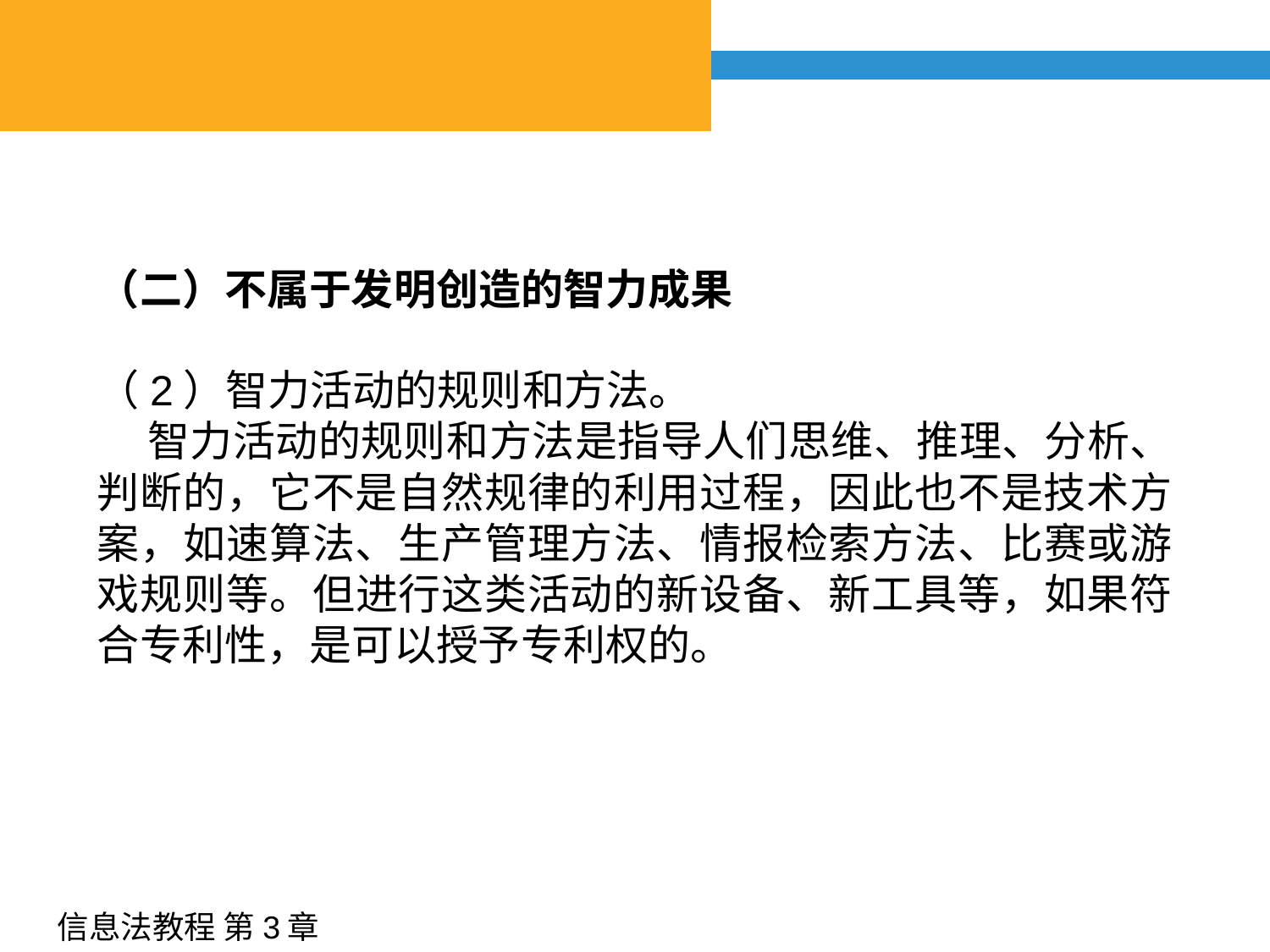

（二）不属于发明创造的智力成果

（2）智力活动的规则和方法。
    智力活动的规则和方法是指导人们思维、推理、分析、判断的，它不是自然规律的利用过程，因此也不是技术方案，如速算法、生产管理方法、情报检索方法、比赛或游戏规则等。但进行这类活动的新设备、新工具等，如果符合专利性，是可以授予专利权的。

信息法教程 第3章